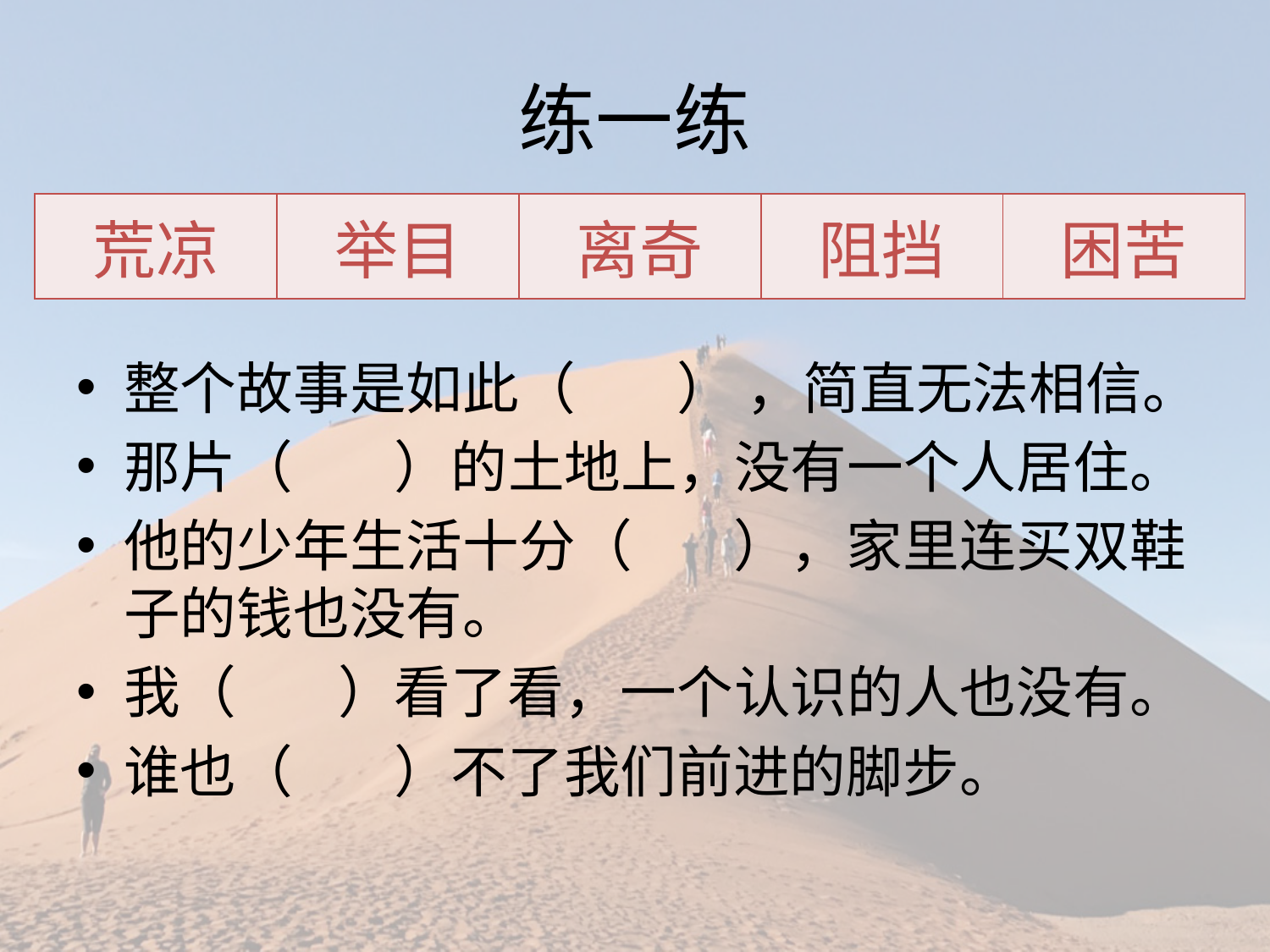

# 练一练
| 荒凉 | 举目 | 离奇 | 阻挡 | 困苦 |
| --- | --- | --- | --- | --- |
整个故事是如此（        ） ，简直无法相信。
那片（        ）的土地上，没有一个人居住。
他的少年生活十分（        ），家里连买双鞋子的钱也没有。
我（        ）看了看，一个认识的人也没有。
谁也（        ）不了我们前进的脚步。